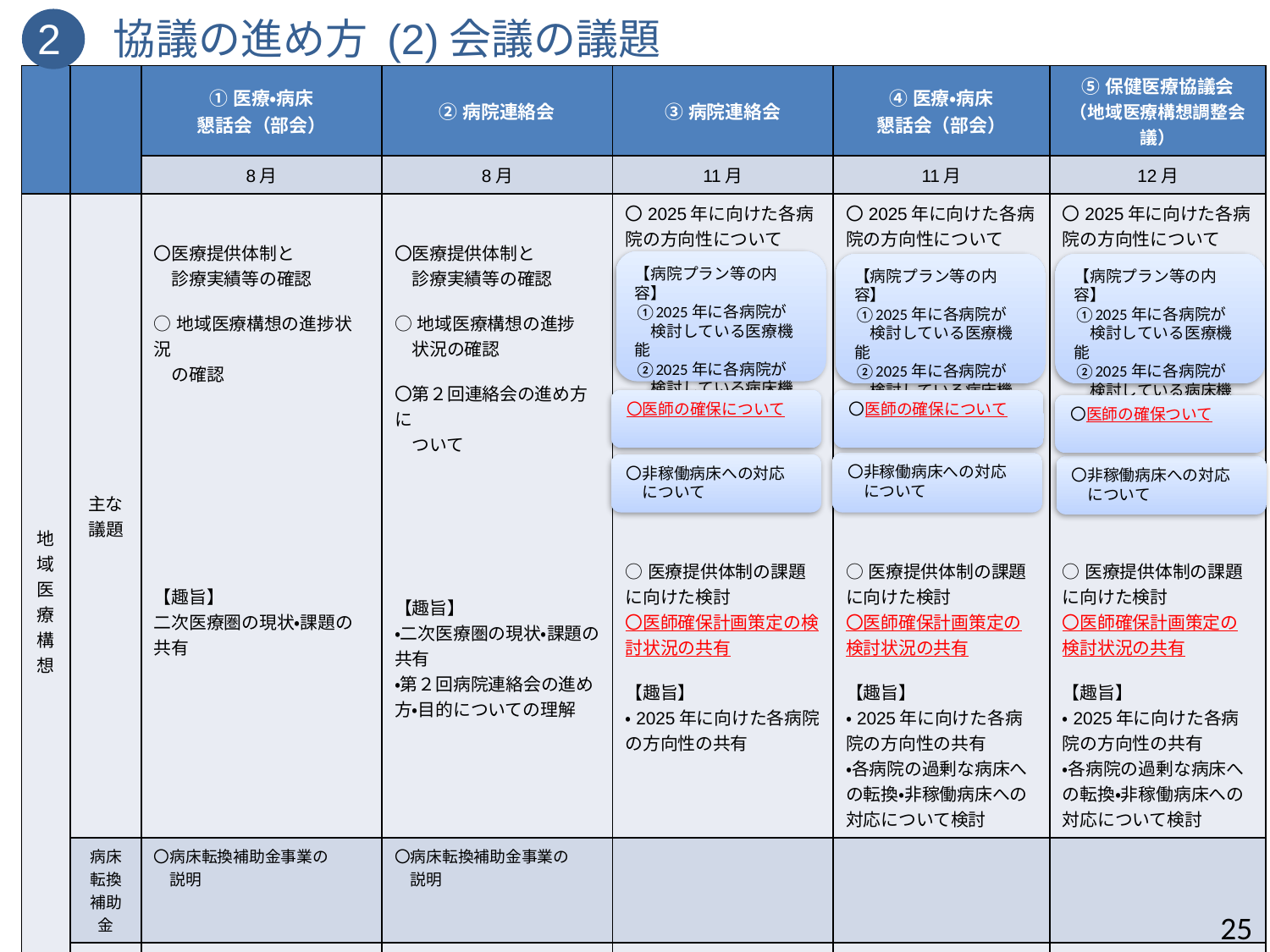

2　協議の進め方 (2)会議の議題

|  |  | ①医療・病床 懇話会（部会） | ②病院連絡会 | ③病院連絡会 | ④医療・病床 懇話会（部会） | ⑤保健医療協議会 （地域医療構想調整会議） |
| --- | --- | --- | --- | --- | --- | --- |
|  |  | 8月 | 8月 | 11月 | 11月 | 12月 |
| 地域医療構想 | 主な議題 | 〇医療提供体制と 　診療実績等の確認 ○地域医療構想の進捗状況　 　の確認 【趣旨】 二次医療圏の現状・課題の共有 | 〇医療提供体制と 　診療実績等の確認 ○地域医療構想の進捗 　状況の確認 〇第２回連絡会の進め方に　 　ついて 【趣旨】 ・二次医療圏の現状・課題の共有 ・第２回病院連絡会の進め方・目的についての理解 | 〇2025年に向けた各病院の方向性について（「公立・公的病院の今後のあり方」含む） ○医療提供体制の課題に向けた検討 〇医師確保計画策定の検討状況の共有 【趣旨】 ・2025年に向けた各病院の方向性の共有 | 〇2025年に向けた各病院の方向性について（「公立・公的病院の今後のあり方」含む） ○医療提供体制の課題に向けた検討 〇医師確保計画策定の検討状況の共有 【趣旨】 ・2025年に向けた各病院の方向性の共有 ・各病院の過剰な病床への転換・非稼働病床への対応について検討 | 〇2025年に向けた各病院の方向性について（「公立・公的病院の今後のあり方」含む） ○医療提供体制の課題に向けた検討 〇医師確保計画策定の検討状況の共有 【趣旨】 ・2025年に向けた各病院の方向性の共有 ・各病院の過剰な病床への転換・非稼働病床への対応について検討 |
|  | 病床転換 補助金 | 〇病床転換補助金事業の 　説明 | 〇病床転換補助金事業の 　説明 |  |  |  |
|  | 基金 ＰＤＣＡ | 〇地域医療介護総合確保基金の意見聴収 |  |  |  |  |
| 医療 計画 |  | ○外来医療計画策定に 　ついて |  |  | 〇医療計画における圏域　 　での取組の進捗管理 ○外来医療計画（案） 　について | 〇医療計画における圏域での取組の進捗管理 ○外来医療計画（案） 　について |
【病院プラン等の内容】
①2025年に各病院が
　検討している医療機能
②2025年に各病院が
　検討している病床機能
【病院プラン等の内容】
①2025年に各病院が
　検討している医療機能
②2025年に各病院が
　検討している病床機能
【病院プラン等の内容】
①2025年に各病院が
　検討している医療機能
②2025年に各病院が
　検討している病床機能
〇医師の確保について
〇医師の確保について
〇医師の確保ついて
〇非稼働病床への対応
　について
〇非稼働病床への対応
　について
〇非稼働病床への対応
　について
25